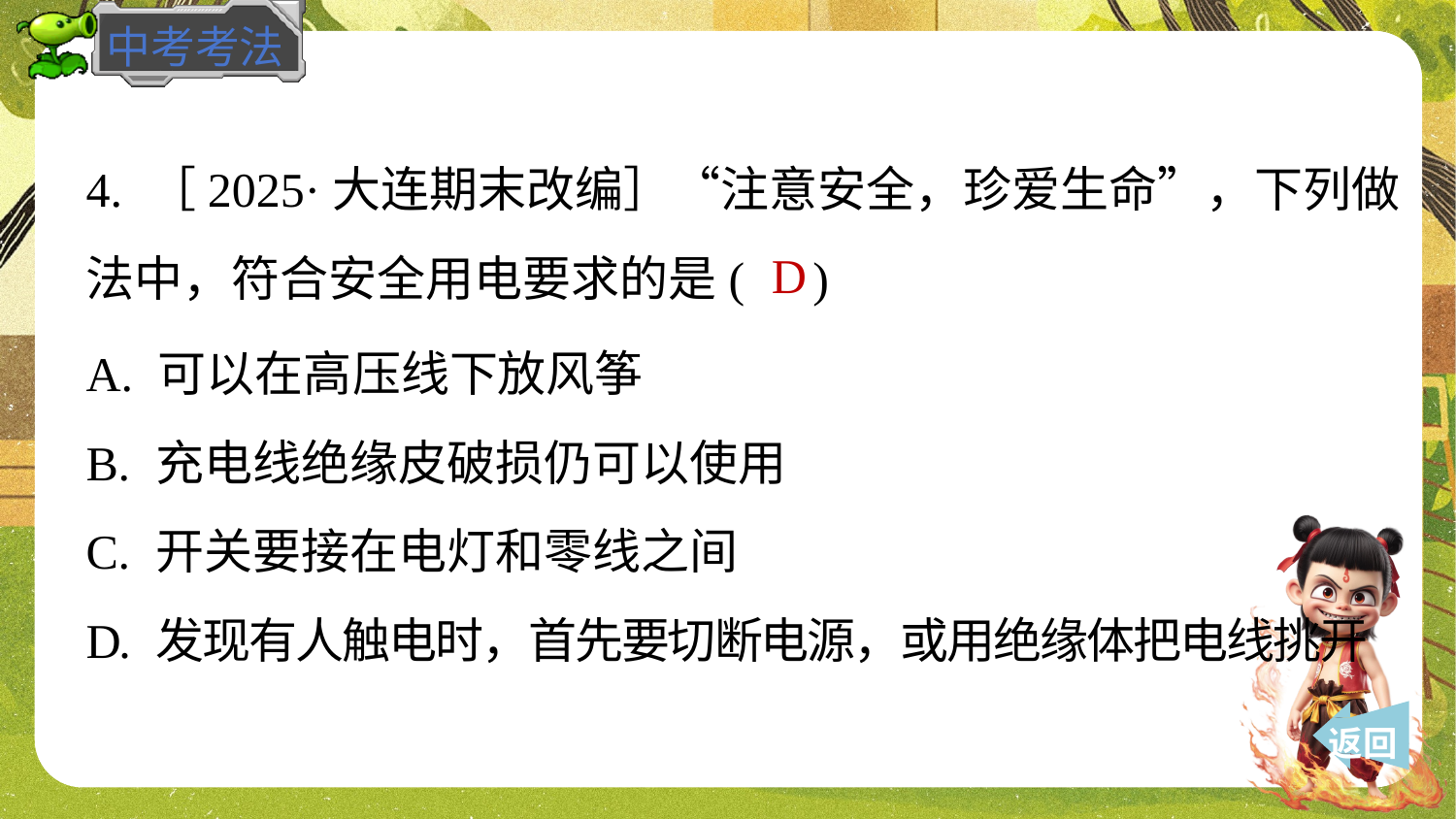

4. ［2025·大连期末改编］“注意安全，珍爱生命”，下列做
法中，符合安全用电要求的是(     )
D
A. 可以在高压线下放风筝
B. 充电线绝缘皮破损仍可以使用
C. 开关要接在电灯和零线之间
D. 发现有人触电时，首先要切断电源，或用绝缘体把电线挑开
 返回